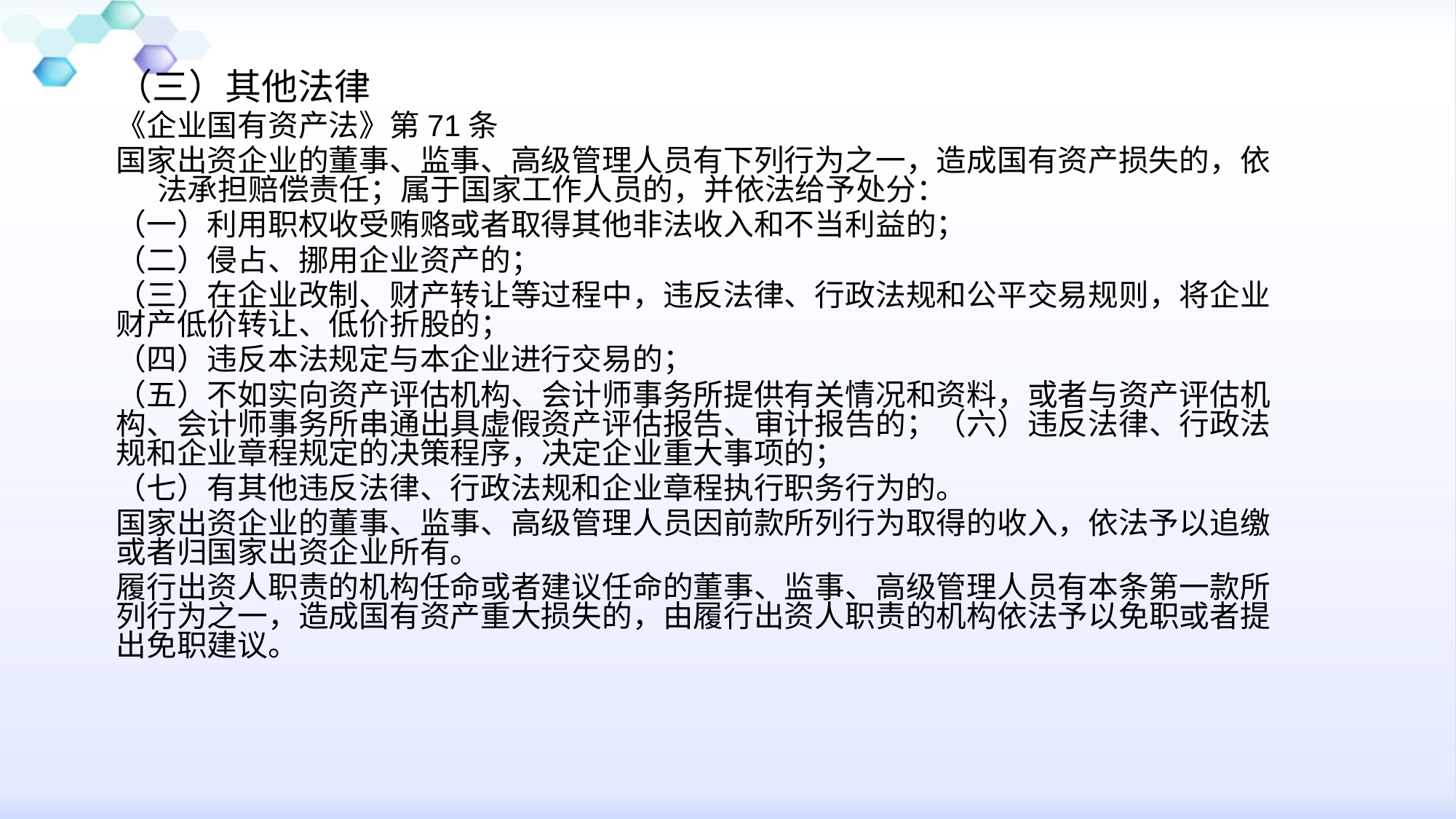

（三）其他法律
《企业国有资产法》第71条
国家出资企业的董事、监事、高级管理人员有下列行为之一，造成国有资产损失的，依法承担赔偿责任；属于国家工作人员的，并依法给予处分：
（一）利用职权收受贿赂或者取得其他非法收入和不当利益的；
（二）侵占、挪用企业资产的；
（三）在企业改制、财产转让等过程中，违反法律、行政法规和公平交易规则，将企业财产低价转让、低价折股的；
（四）违反本法规定与本企业进行交易的；
（五）不如实向资产评估机构、会计师事务所提供有关情况和资料，或者与资产评估机构、会计师事务所串通出具虚假资产评估报告、审计报告的；（六）违反法律、行政法规和企业章程规定的决策程序，决定企业重大事项的；
（七）有其他违反法律、行政法规和企业章程执行职务行为的。
国家出资企业的董事、监事、高级管理人员因前款所列行为取得的收入，依法予以追缴或者归国家出资企业所有。
履行出资人职责的机构任命或者建议任命的董事、监事、高级管理人员有本条第一款所列行为之一，造成国有资产重大损失的，由履行出资人职责的机构依法予以免职或者提出免职建议。